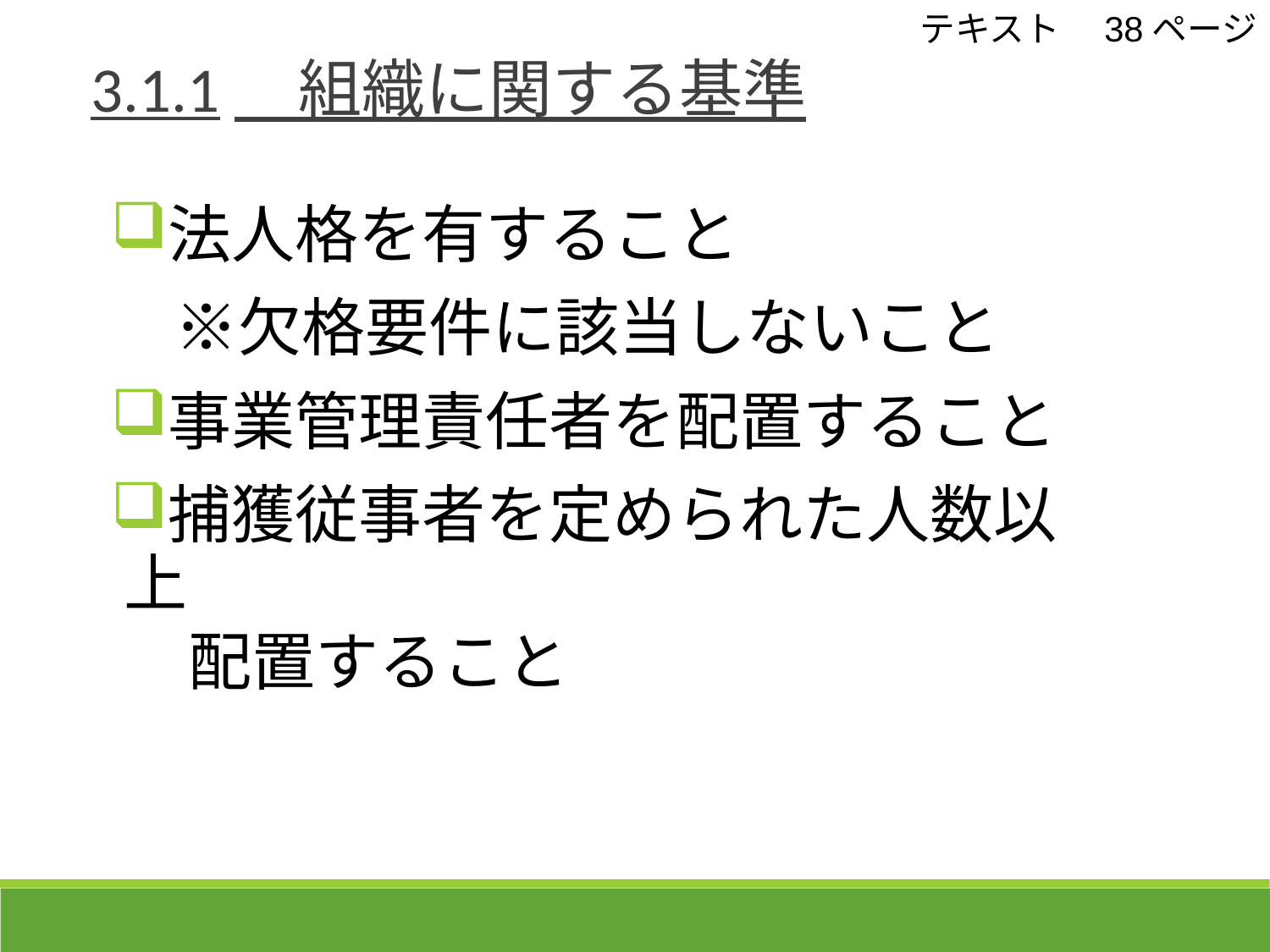

テキスト　38ページ
3.1.1　組織に関する基準
法人格を有すること
　※欠格要件に該当しないこと
事業管理責任者を配置すること
捕獲従事者を定められた人数以上
　 配置すること